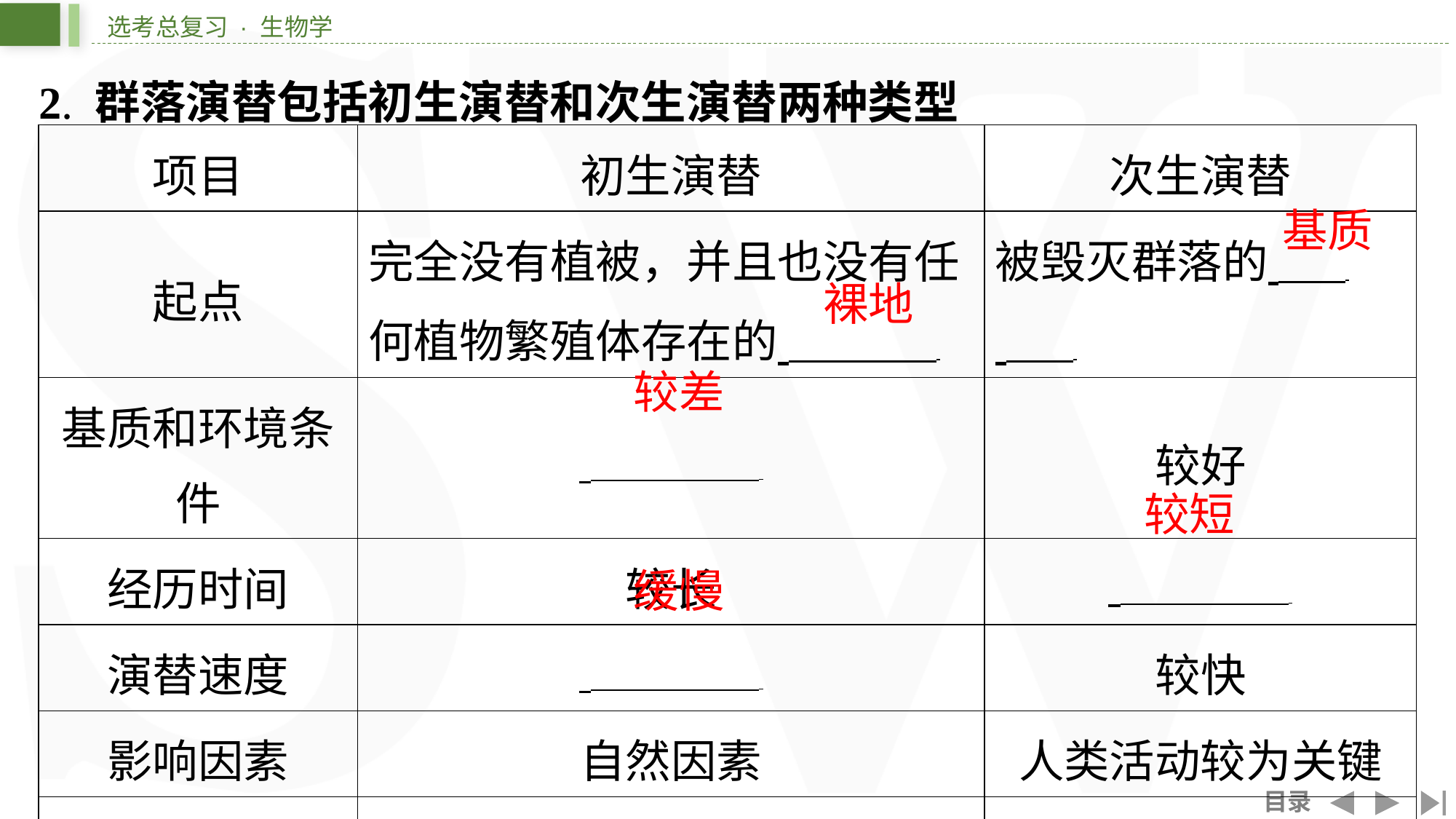

2. 群落演替包括初生演替和次生演替两种类型
| 项目 | 初生演替 | 次生演替 |
| --- | --- | --- |
| 起点 | 完全没有植被，并且也没有任 何植物繁殖体存在的 ⁠ | 被毁灭群落的 ⁠ ⁠ |
| 基质和环境条 件 | ⁠ | 较好 |
| 经历时间 | 较长 | ⁠ |
| 演替速度 | ⁠ | 较快 |
| 影响因素 | 自然因素 | 人类活动较为关键 |
| 实例 | 裸岩上的演替 | 弃耕农田上的演替 |
基质
裸地
较差
较短
缓慢